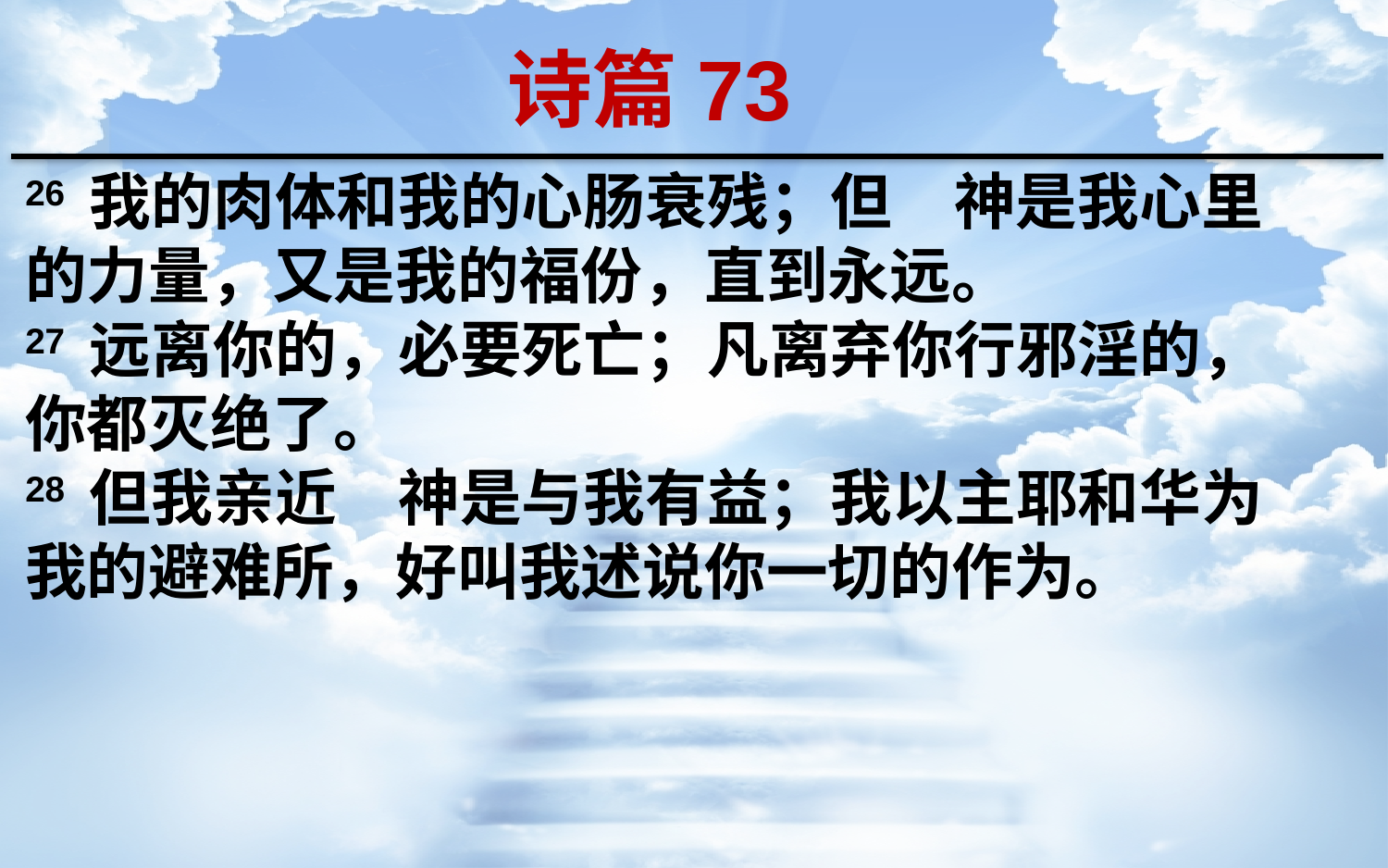

诗篇73
26 我的肉体和我的心肠衰残；但　神是我心里的力量，又是我的福份，直到永远。
27 远离你的，必要死亡；凡离弃你行邪淫的，你都灭绝了。
28 但我亲近　神是与我有益；我以主耶和华为我的避难所，好叫我述说你一切的作为。